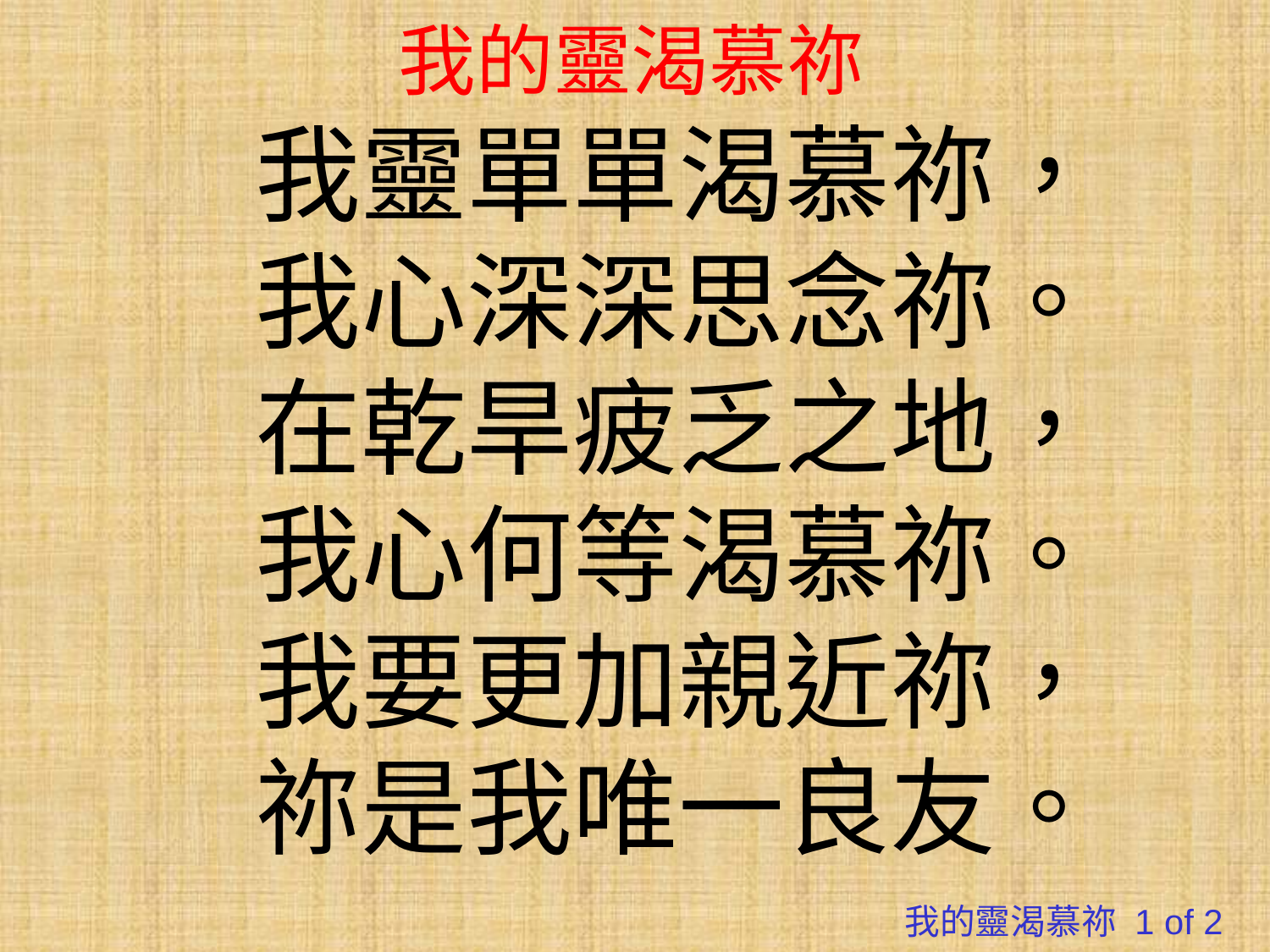

# 我的靈渴慕祢
我靈單單渴慕祢，
我心深深思念祢。
在乾旱疲乏之地，
我心何等渴慕祢。
我要更加親近祢，
祢是我唯一良友。
我的靈渴慕祢 1 of 2